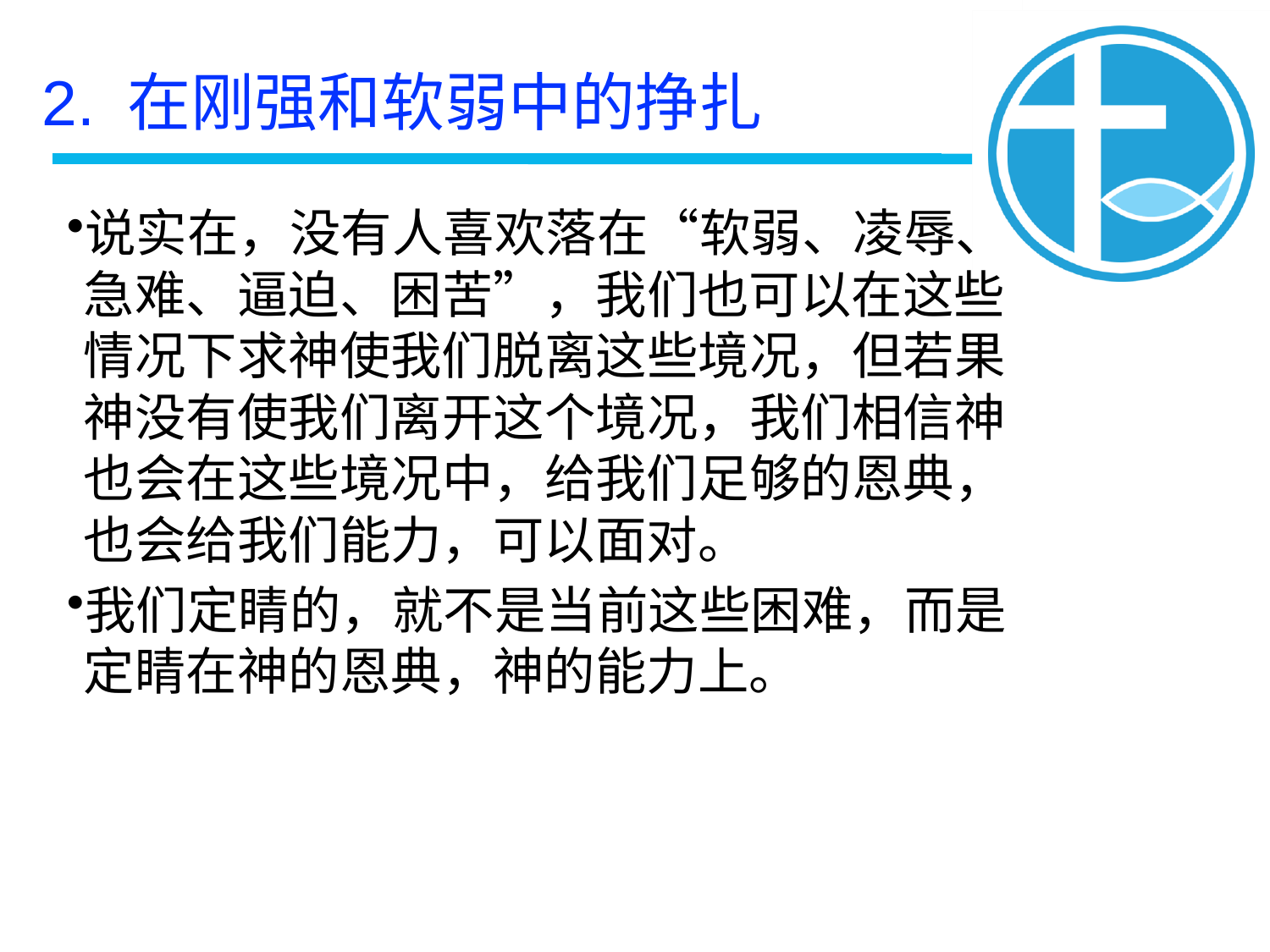

2. 在刚强和软弱中的挣扎
说实在，没有人喜欢落在“软弱、凌辱、急难、逼迫、困苦”，我们也可以在这些情况下求神使我们脱离这些境况，但若果神没有使我们离开这个境况，我们相信神也会在这些境况中，给我们足够的恩典，也会给我们能力，可以面对。
我们定睛的，就不是当前这些困难，而是定睛在神的恩典，神的能力上。